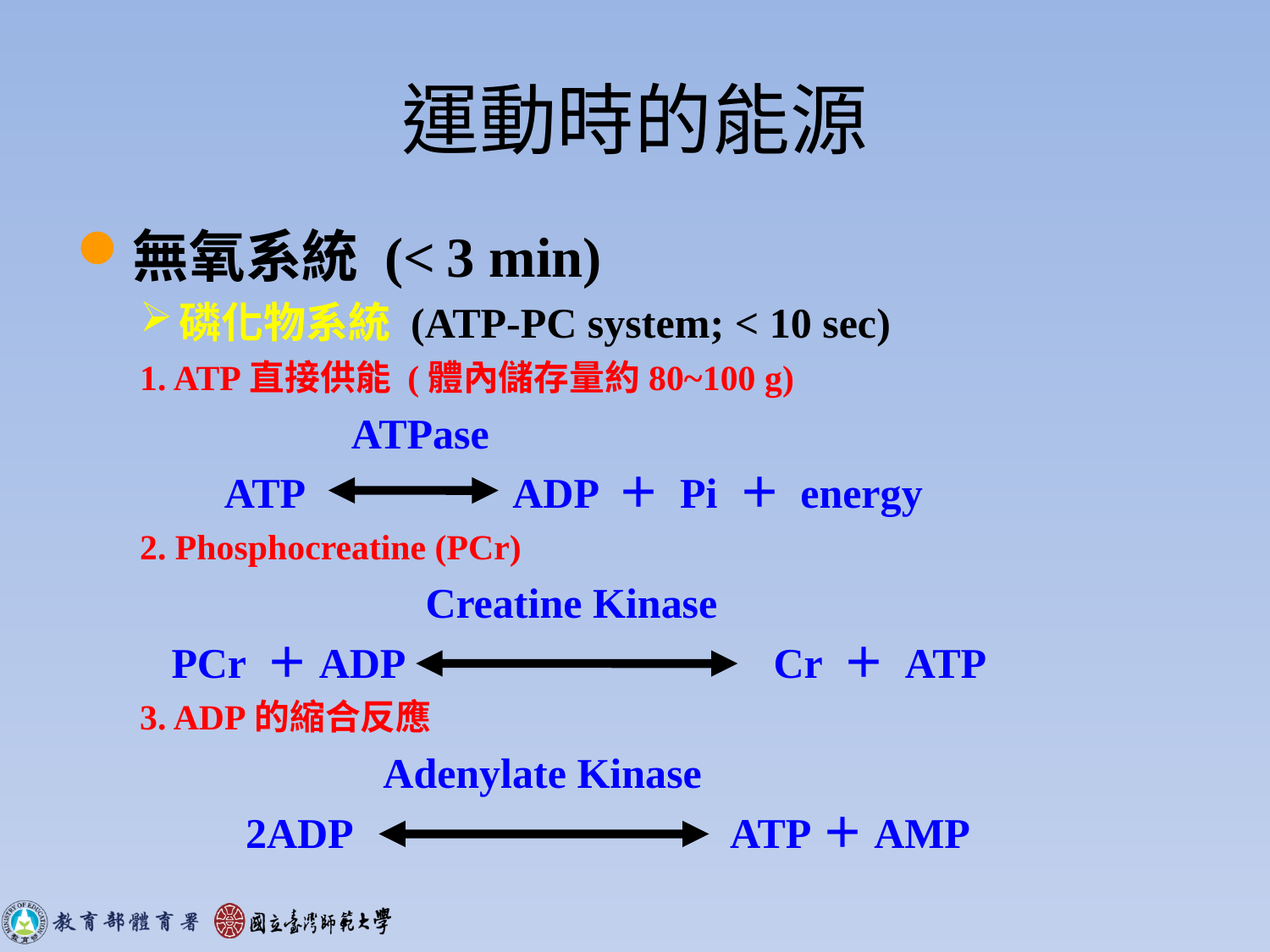

# 運動時的能源
無氧系統 (< 3 min)
磷化物系統 (ATP-PC system; < 10 sec)
1. ATP直接供能 (體內儲存量約80~100 g)
                          ATPase
              ATP                    ADP ＋ Pi ＋ energy
2. Phosphocreatine (PCr)
                                 Creatine Kinase
         PCr ＋ADP                                   Cr ＋ ATP
3. ADP的縮合反應
                             Adenylate Kinase
                2ADP                                    ATP＋AMP